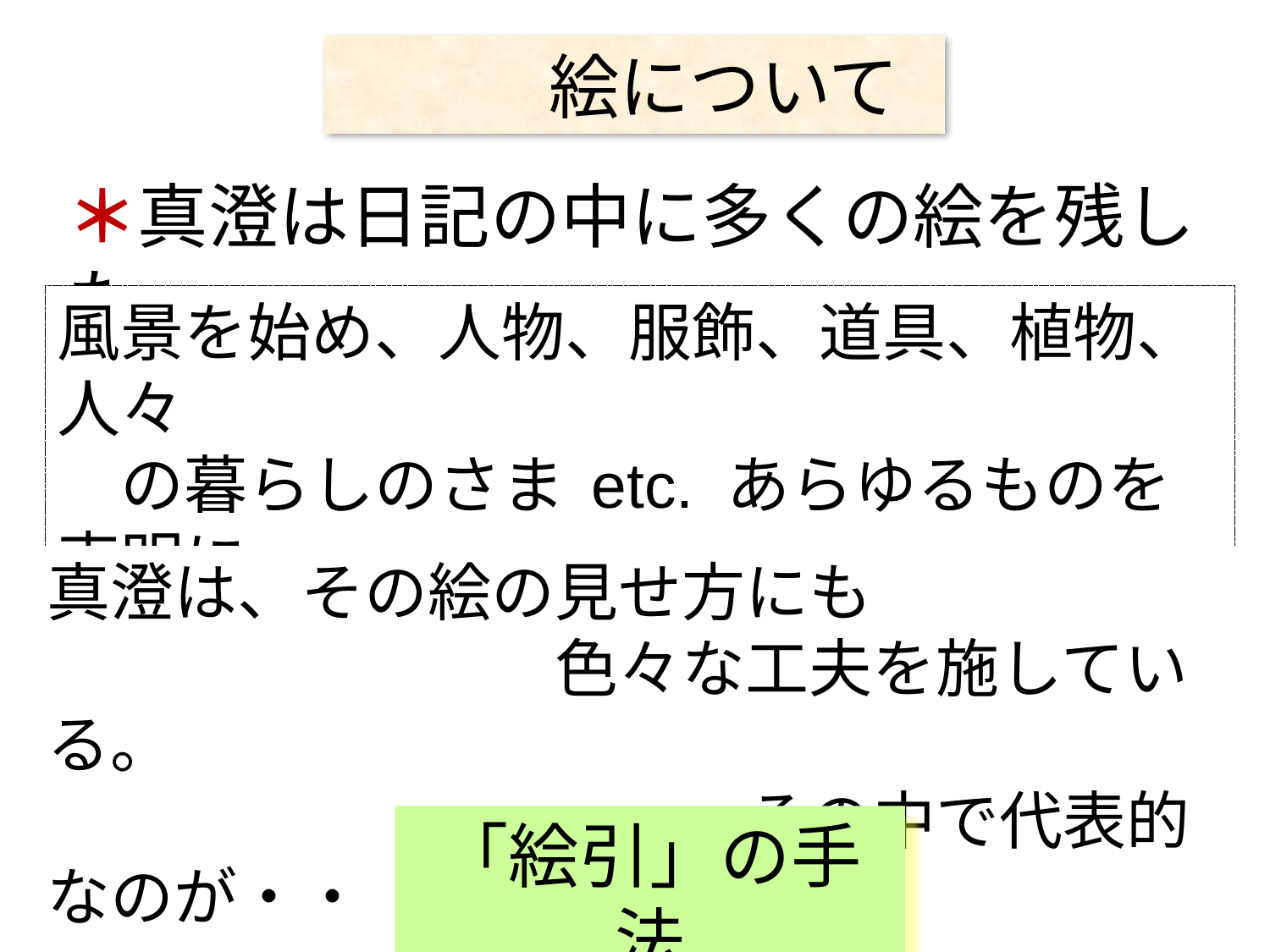

絵について
＊真澄は日記の中に多くの絵を残した
風景を始め、人物、服飾、道具、植物、人々
　の暮らしのさま　etc. あらゆるものを克明に
　　描き、貴重な歴史資料となっているが・・
真澄は、その絵の見せ方にも
　　　　　　　　色々な工夫を施している。
　　　　　　　　　　　その中で代表的なのが・・
「絵引」の手法